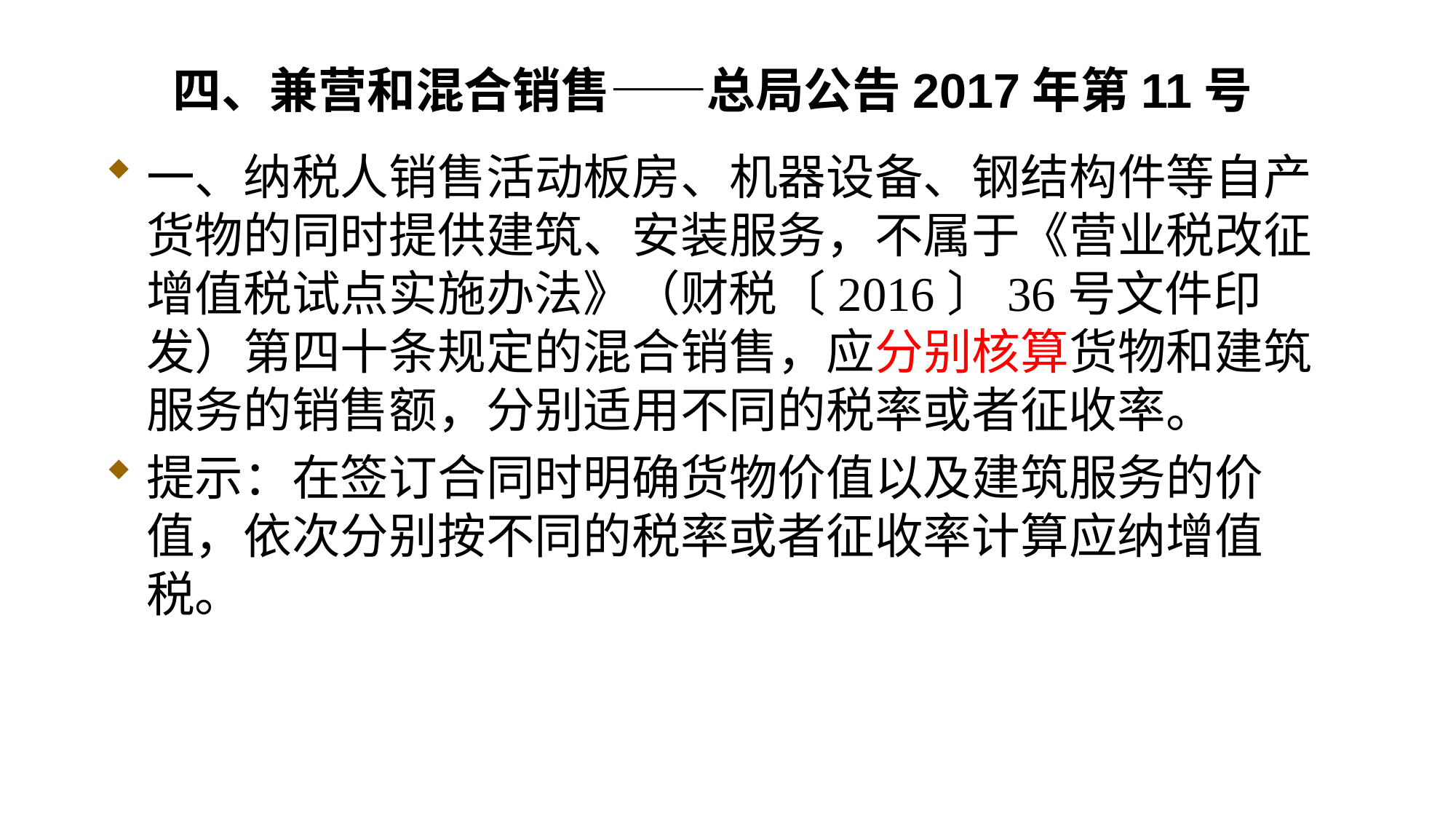

# 四、兼营和混合销售——总局公告2017年第11号
一、纳税人销售活动板房、机器设备、钢结构件等自产货物的同时提供建筑、安装服务，不属于《营业税改征增值税试点实施办法》（财税〔2016〕36号文件印发）第四十条规定的混合销售，应分别核算货物和建筑服务的销售额，分别适用不同的税率或者征收率。
提示：在签订合同时明确货物价值以及建筑服务的价值，依次分别按不同的税率或者征收率计算应纳增值税。